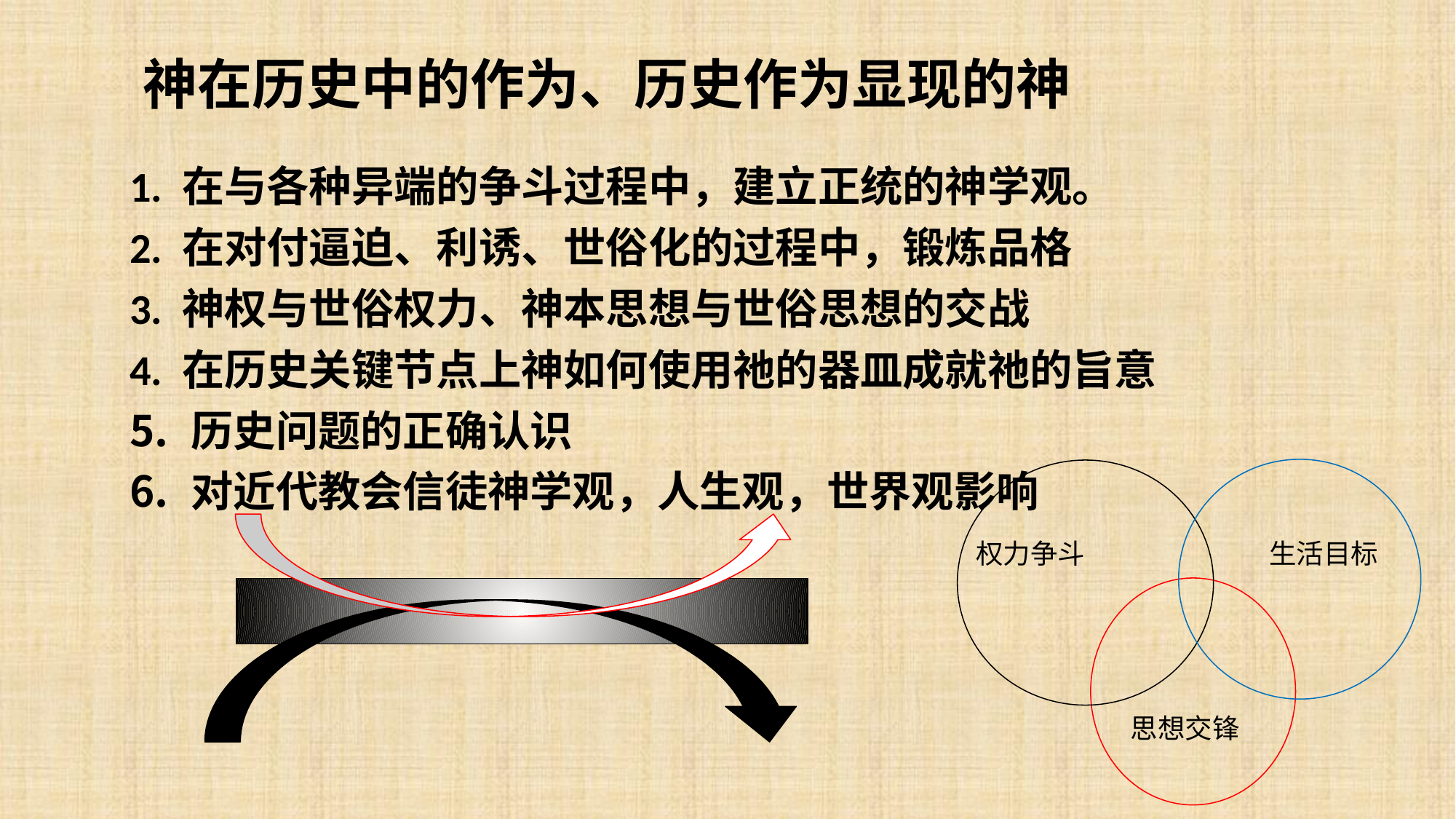

# 神在历史中的作为、历史作为显现的神
1. 在与各种异端的争斗过程中，建立正统的神学观。
2. 在对付逼迫、利诱、世俗化的过程中，锻炼品格
3. 神权与世俗权力、神本思想与世俗思想的交战
4. 在历史关键节点上神如何使用祂的器皿成就祂的旨意
历史问题的正确认识
对近代教会信徒神学观，人生观，世界观影响

权力争斗
生活目标

思想交锋